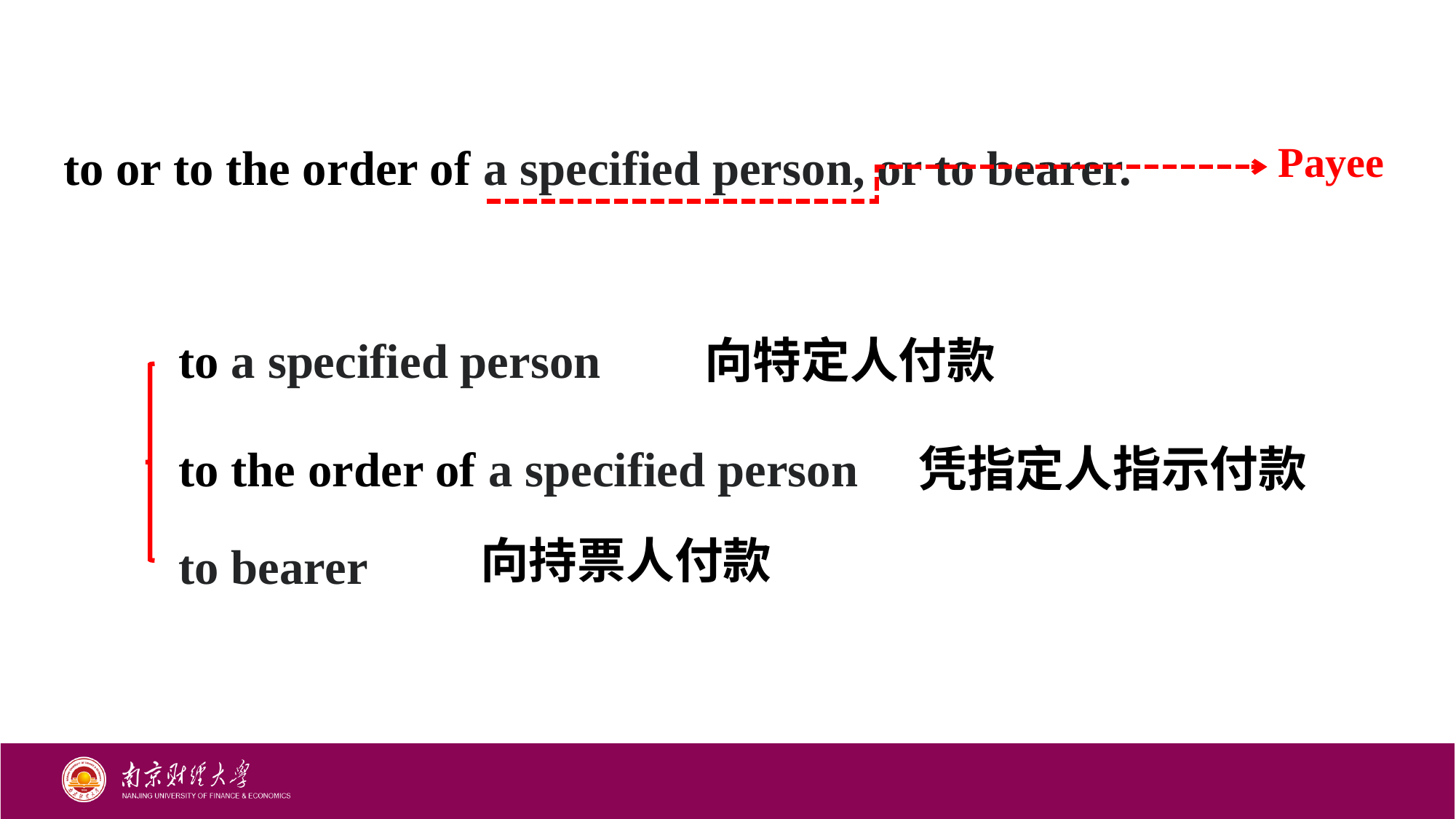

to or to the order of a specified person, or to bearer.
Payee
to a specified person
向特定人付款

to the order of a specified person
凭指定人指示付款
to bearer
向持票人付款